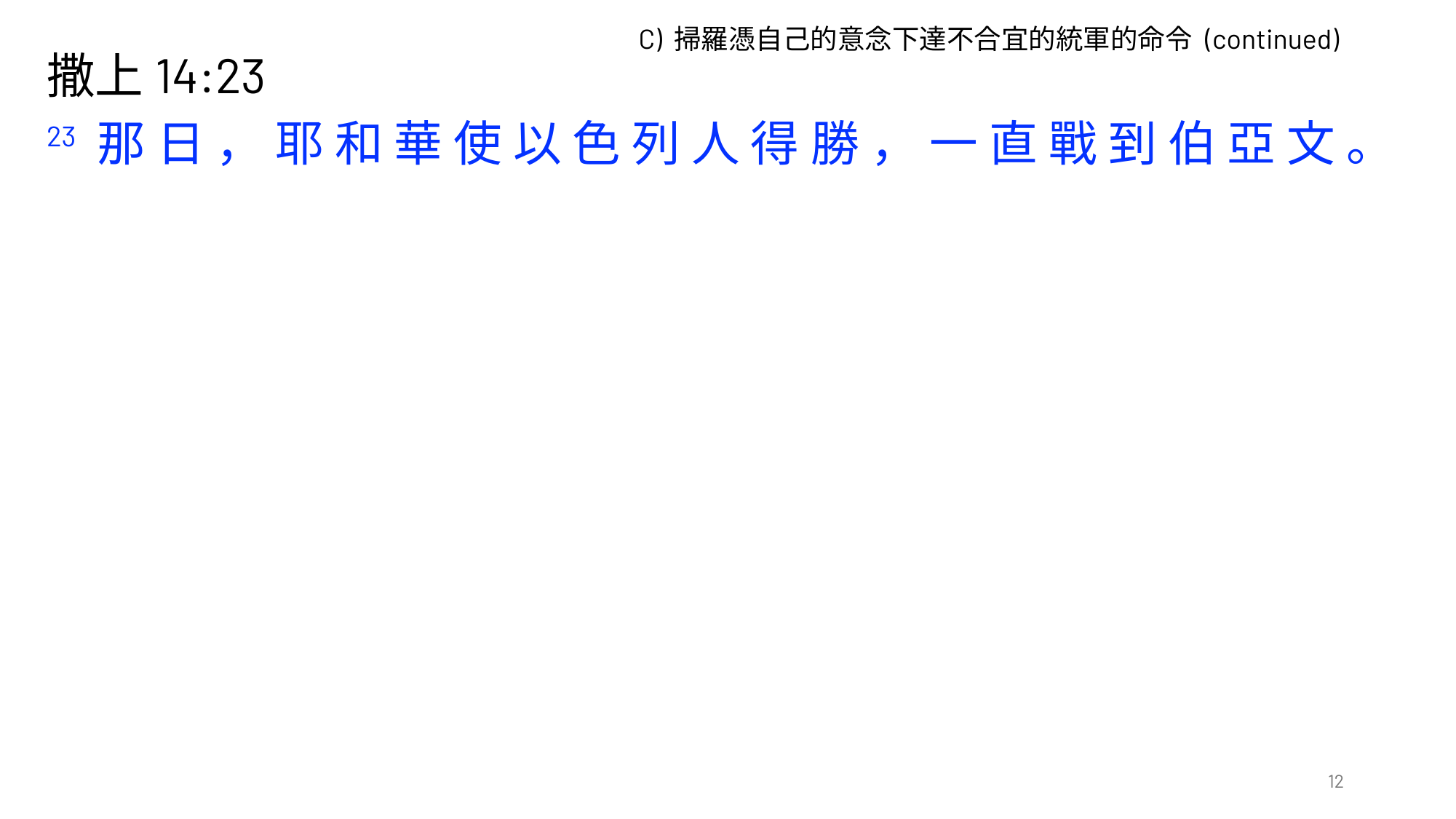

C) 掃羅憑自己的意念下達不合宜的統軍的命令 (continued)
撒上14:23
23 那 日 ， 耶 和 華 使 以 色 列 人 得 勝 ， 一 直 戰 到 伯 亞 文 。

12